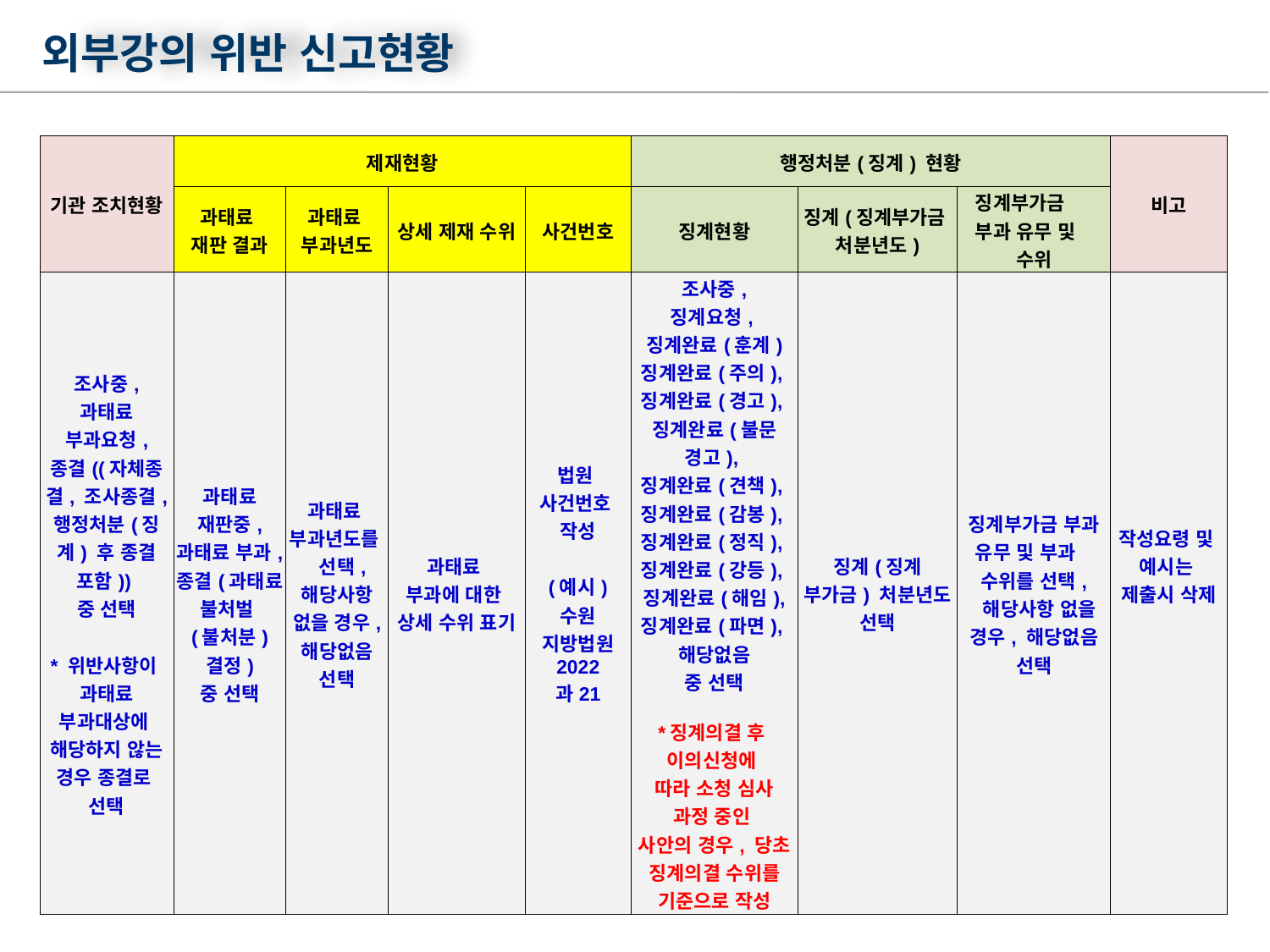

외부강의 위반 신고현황
| 기관 조치현황 | 제재현황 |  |  |  | 행정처분(징계) 현황 |  |  | 비고 |
| --- | --- | --- | --- | --- | --- | --- | --- | --- |
|  | 과태료 재판 결과 | 과태료 부과년도 | 상세 제재 수위 | 사건번호 | 징계현황 | 징계(징계부가금 처분년도) | 징계부가금 부과 유무 및 수위 |  |
| 조사중, 과태료 부과요청, 종결((자체종결, 조사종결, 행정처분(징계) 후 종결 포함)) 중 선택 \* 위반사항이 과태료 부과대상에 해당하지 않는 경우 종결로 선택 | 과태료 재판중, 과태료 부과, 종결(과태료 불처벌 (불처분) 결정) 중 선택 | 과태료 부과년도를 선택, 해당사항 없을 경우, 해당없음 선택 | 과태료 부과에 대한 상세 수위 표기 | 법원 사건번호 작성 (예시) 수원 지방법원 2022 과21 | 조사중, 징계요청, 징계완료(훈계) 징계완료(주의), 징계완료(경고), 징계완료(불문 경고), 징계완료(견책), 징계완료(감봉), 징계완료(정직), 징계완료(강등), 징계완료(해임), 징계완료(파면), 해당없음 중 선택 \*징계의결 후 이의신청에 따라 소청 심사 과정 중인 사안의 경우, 당초 징계의결 수위를 기준으로 작성 | 징계(징계 부가금) 처분년도 선택 | 징계부가금 부과 유무 및 부과 수위를 선택, 해당사항 없을 경우, 해당없음 선택 | 작성요령 및 예시는 제출시 삭제 |